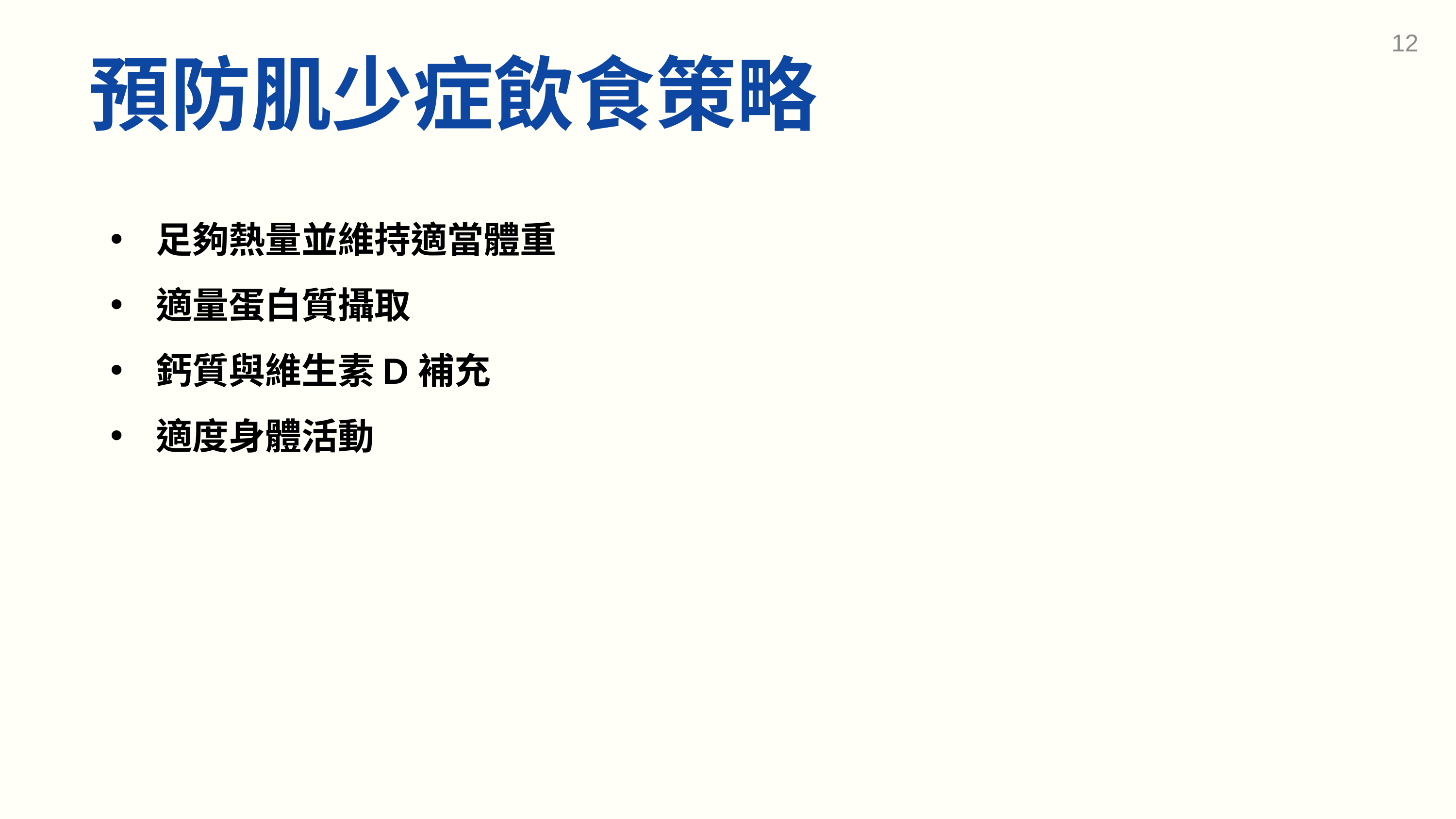

12
預防肌少症飲食策略
足夠熱量並維持適當體重
適量蛋白質攝取
鈣質與維生素D補充
適度身體活動